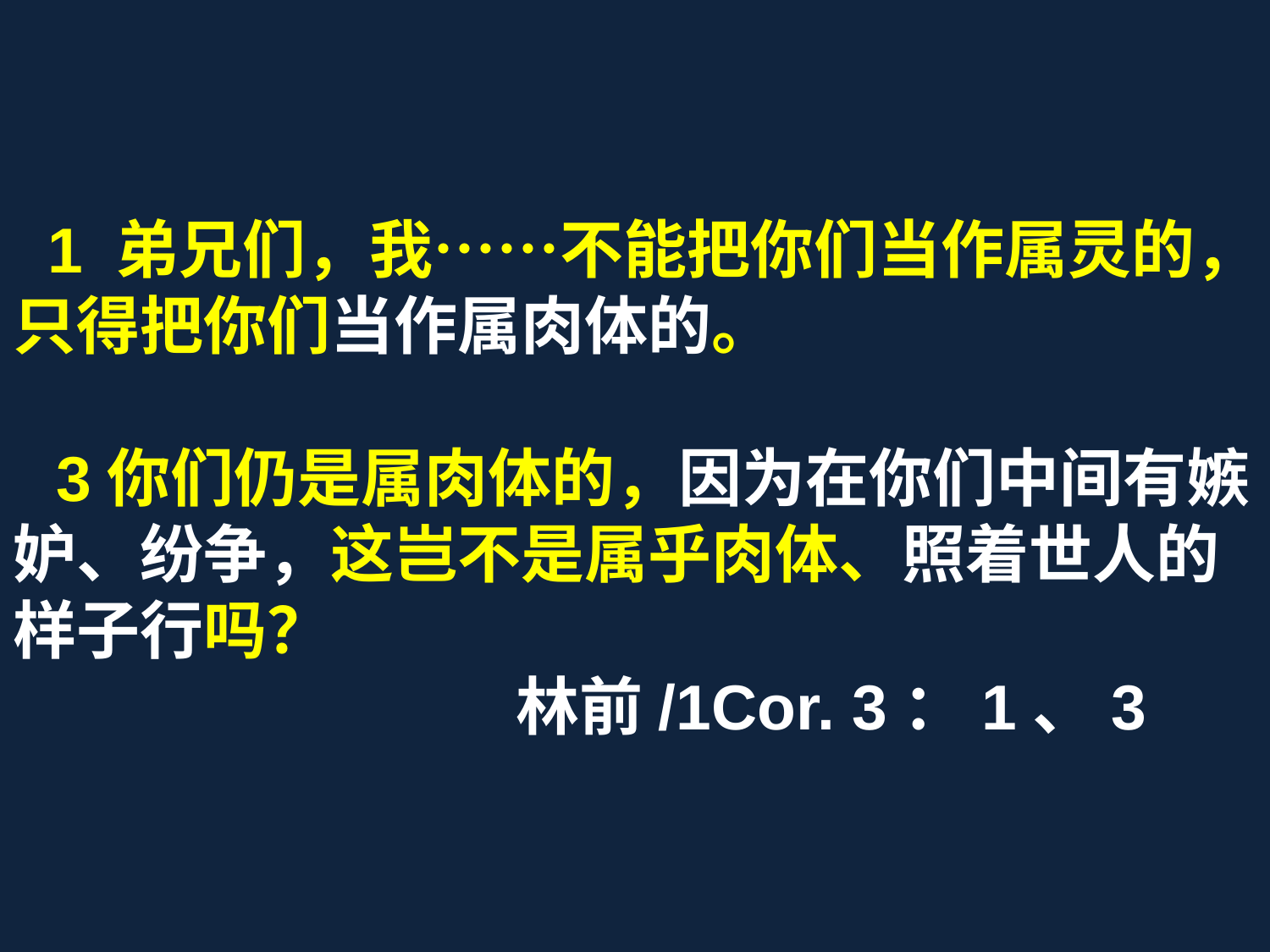

1 弟兄们，我……不能把你们当作属灵的，只得把你们当作属肉体的。
  3你们仍是属肉体的，因为在你们中间有嫉妒、纷争，这岂不是属乎肉体、照着世人的样子行吗？
                                   林前/1Cor. 3：1、3